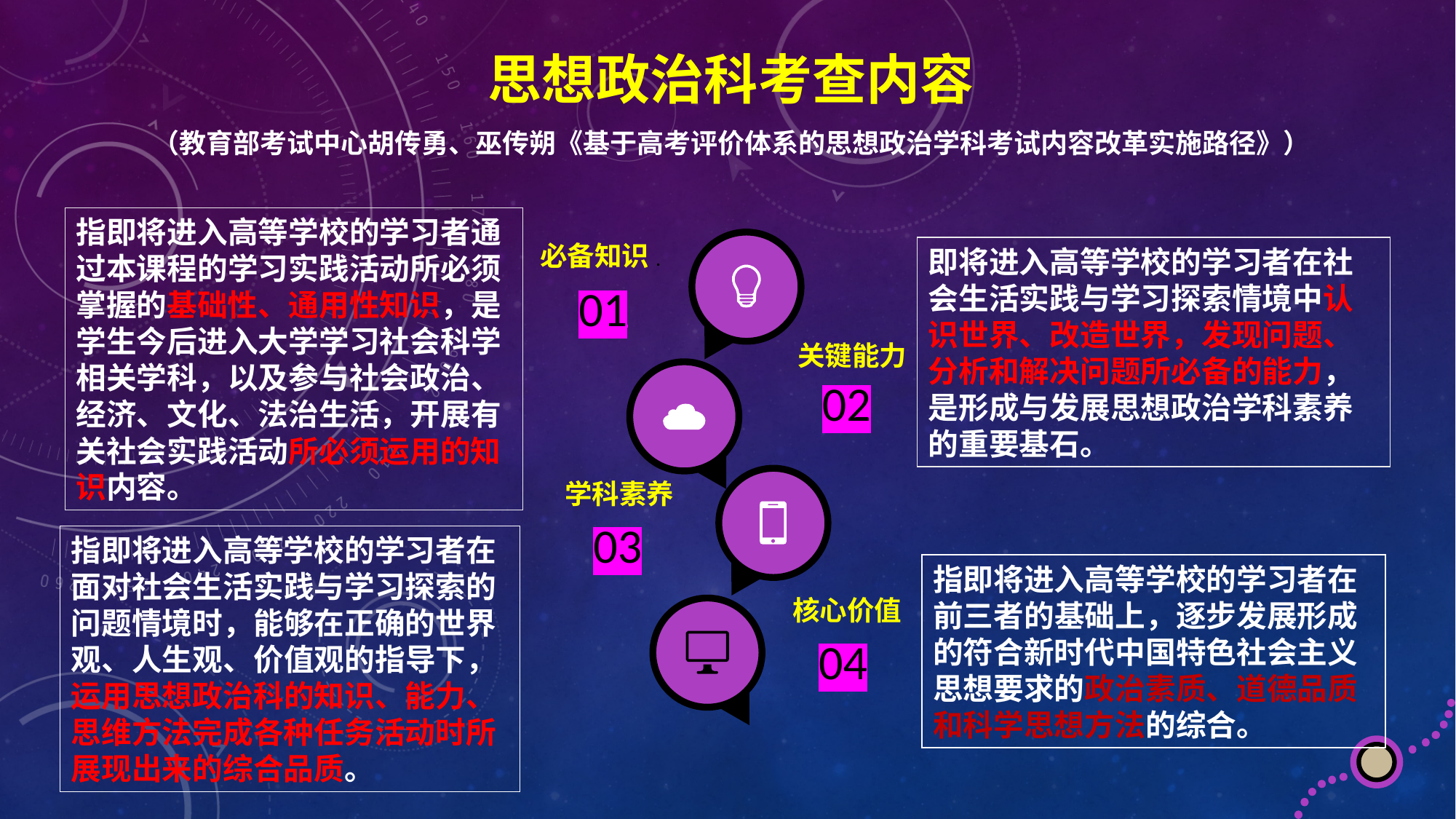

思想政治科考查内容
（教育部考试中心胡传勇、巫传朔《基于高考评价体系的思想政治学科考试内容改革实施路径》）
指即将进入高等学校的学习者通过本课程的学习实践活动所必须掌握的基础性、通用性知识，是学生今后进入大学学习社会科学相关学科，以及参与社会政治、经济、文化、法治生活，开展有关社会实践活动所必须运用的知识内容。

必备知识.
即将进入高等学校的学习者在社会生活实践与学习探索情境中认识世界、改造世界，发现问题、分析和解决问题所必备的能力，是形成与发展思想政治学科素养的重要基石。

01
01
关键能力

02

学科素养

03
指即将进入高等学校的学习者在面对社会生活实践与学习探索的问题情境时，能够在正确的世界观、人生观、价值观的指导下，运用思想政治科的知识、能力、思维方法完成各种任务活动时所展现出来的综合品质。
指即将进入高等学校的学习者在前三者的基础上，逐步发展形成的符合新时代中国特色社会主义思想要求的政治素质、道德品质和科学思想方法的综合。
核心价值

04